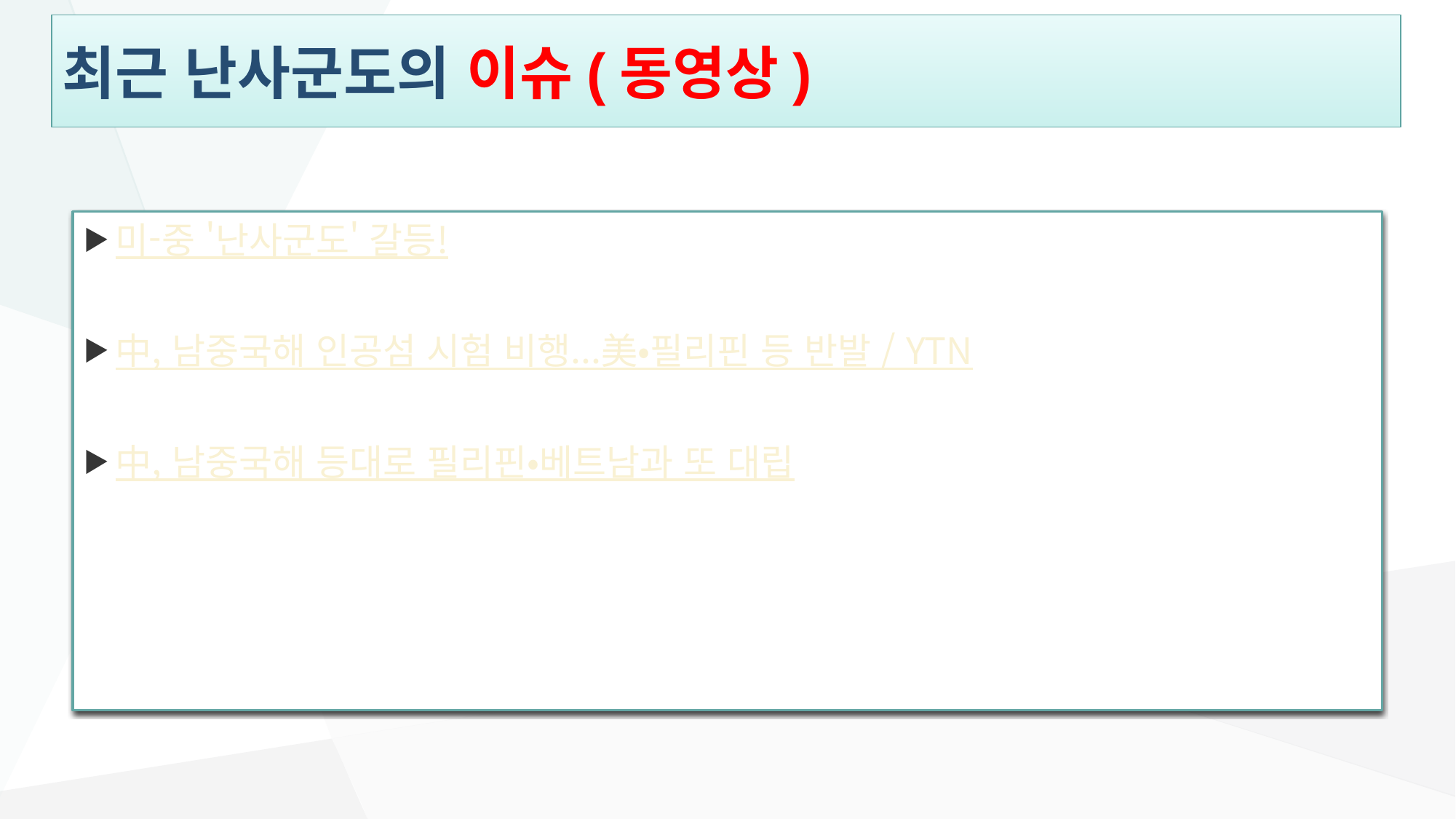

# 최근 난사군도의 이슈(동영상)
미-중 '난사군도' 갈등!

中, 남중국해 인공섬 시험 비행...美·필리핀 등 반발 / YTN

中, 남중국해 등대로 필리핀·베트남과 또 대립